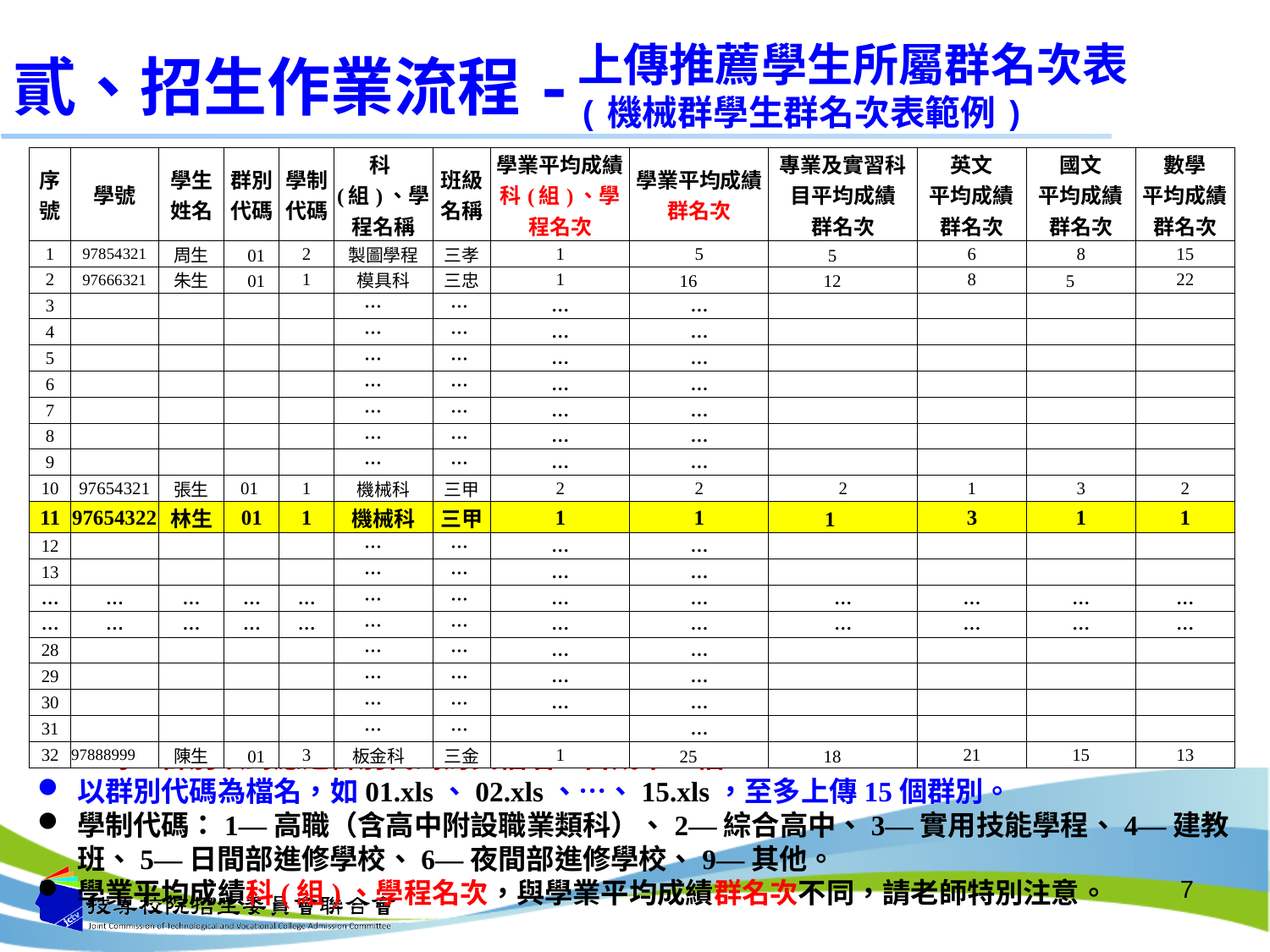

上傳推薦學生所屬群名次表
(機械群學生群名次表範例)
# 貳、招生作業流程-
| 序號 | 學號 | 學生 姓名 | 群別代碼 | 學制代碼 | 科(組)、學程名稱 | 班級 名稱 | 學業平均成績科(組)、學程名次 | 學業平均成績 群名次 | 專業及實習科目平均成績 群名次 | 英文 平均成績 群名次 | 國文 平均成績 群名次 | 數學 平均成績 群名次 |
| --- | --- | --- | --- | --- | --- | --- | --- | --- | --- | --- | --- | --- |
| 1 | 97854321 | 周生 | 01 | 2 | 製圖學程 | 三孝 | 1 | 5 | 5 | 6 | 8 | 15 |
| 2 | 97666321 | 朱生 | 01 | 1 | 模具科 | 三忠 | 1 | 16 | 12 | 8 | 5 | 22 |
| 3 |  |  |  |  | … | … | … | … |  |  |  |  |
| 4 |  |  |  |  | … | … | … | … |  |  |  |  |
| 5 |  |  |  |  | … | … | … | … |  |  |  |  |
| 6 |  |  |  |  | … | … | … | … |  |  |  |  |
| 7 |  |  |  |  | … | … | … | … |  |  |  |  |
| 8 |  |  |  |  | … | … | … | … |  |  |  |  |
| 9 |  |  |  |  | … | … | … | … |  |  |  |  |
| 10 | 97654321 | 張生 | 01 | 1 | 機械科 | 三甲 | 2 | 2 | 2 | 1 | 3 | 2 |
| 11 | 97654322 | 林生 | 01 | 1 | 機械科 | 三甲 | 1 | 1 | 1 | 3 | 1 | 1 |
| 12 |  |  |  |  | … | … | … | … |  |  |  |  |
| 13 |  |  |  |  | … | … | … | … |  |  |  |  |
| … | … | … | … | … | … | … | … | … | … | … | … | … |
| … | … | … | … | … | … | … | … | … | … | … | … | … |
| 28 |  |  |  |  | … | … | … | … |  |  |  |  |
| 29 |  |  |  |  | … | … | … | … |  |  |  |  |
| 30 |  |  |  |  | … | … | … | … |  |  |  |  |
| 31 |  |  |  |  | … | … |  | … |  |  |  |  |
| 32 | 97888999 | 陳生 | 01 | 3 | 板金科 | 三金 | 1 | 25 | 18 | 21 | 15 | 13 |
依被推薦考生之就讀科（組）、學程歸屬群別，上傳該群別之所有應屆畢業生之群名次表（檔）
，每一群別以對應之群別代碼為其檔名，自成單一檔。
以群別代碼為檔名，如01.xls、02.xls、…、15.xls，至多上傳15個群別。
學制代碼：1—高職（含高中附設職業類科）、2—綜合高中、3—實用技能學程、4—建教班、5—日間部進修學校、6—夜間部進修學校、9—其他。
學業平均成績科(組)、學程名次，與學業平均成績群名次不同，請老師特別注意。

7